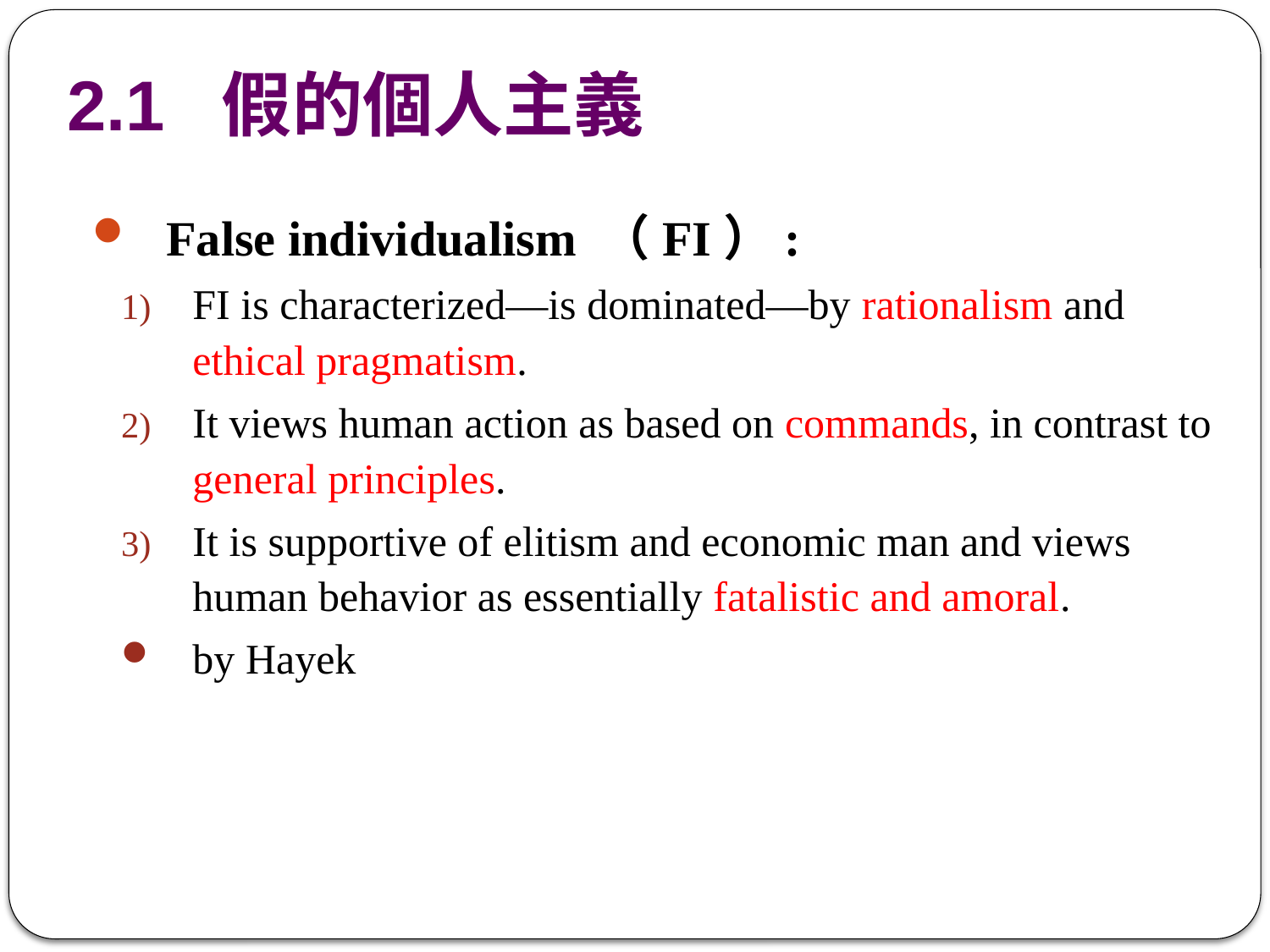

# 2.1  假的個人主義
False individualism （FI）:
FI is characterized—is dominated—by rationalism and ethical pragmatism.
It views human action as based on commands, in contrast to general principles.
It is supportive of elitism and economic man and views human behavior as essentially fatalistic and amoral.
by Hayek
19